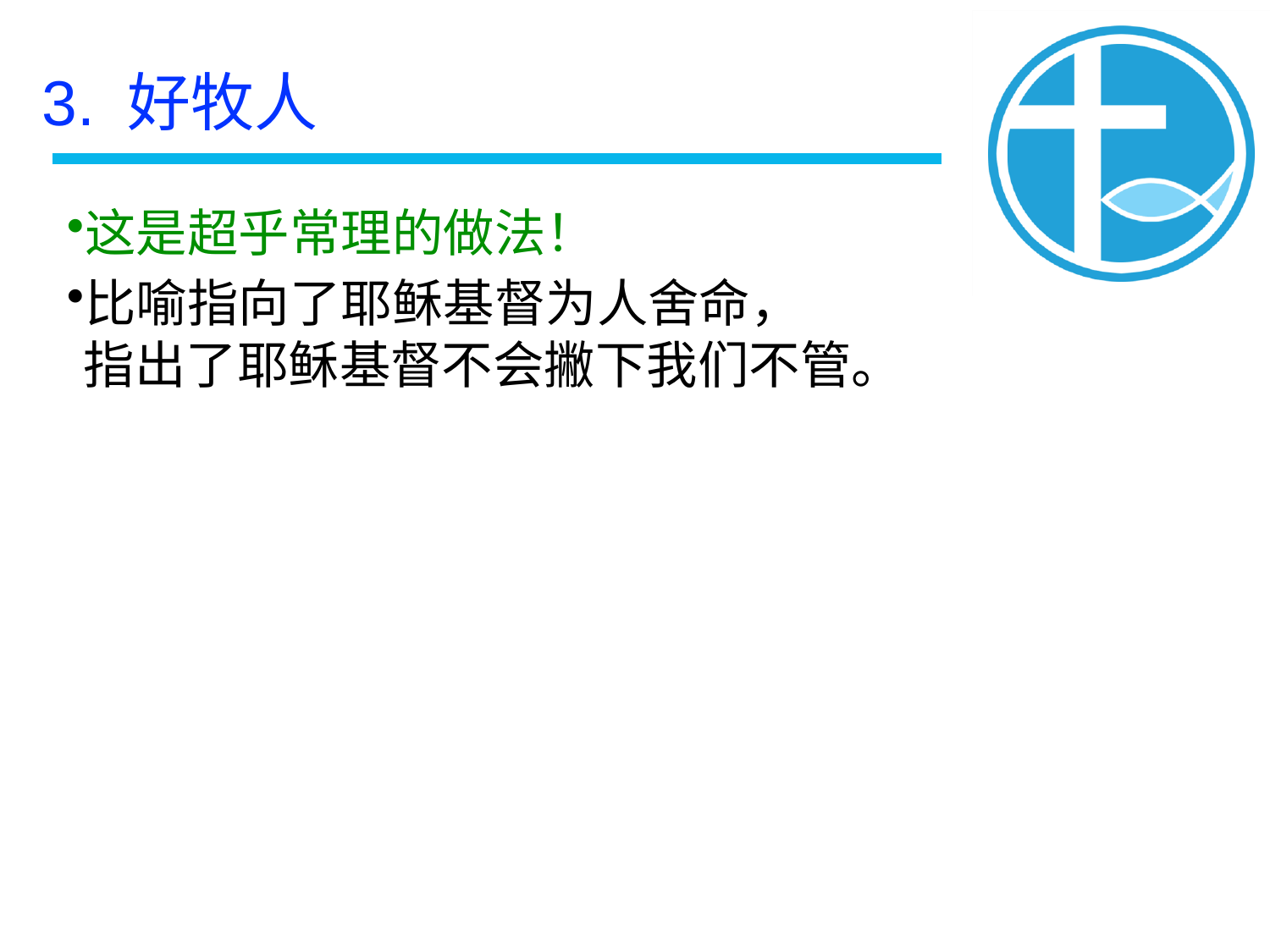

3. 好牧人
这是超乎常理的做法！
比喻指向了耶稣基督为人舍命，
指出了耶稣基督不会撇下我们不管。